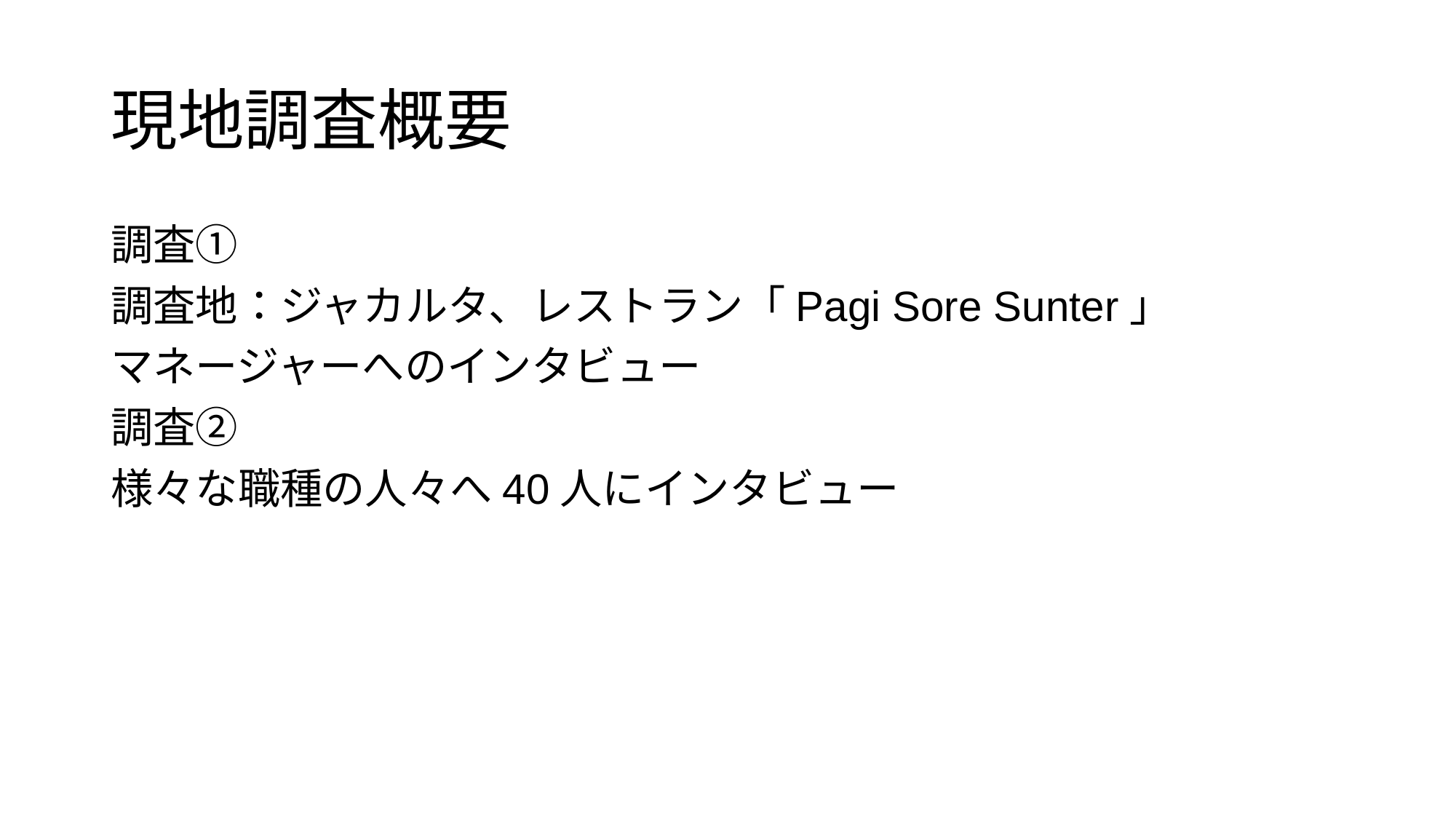

# 現地調査概要
調査①
調査地：ジャカルタ、レストラン「Pagi Sore Sunter」
マネージャーへのインタビュー
調査②
様々な職種の人々へ40人にインタビュー